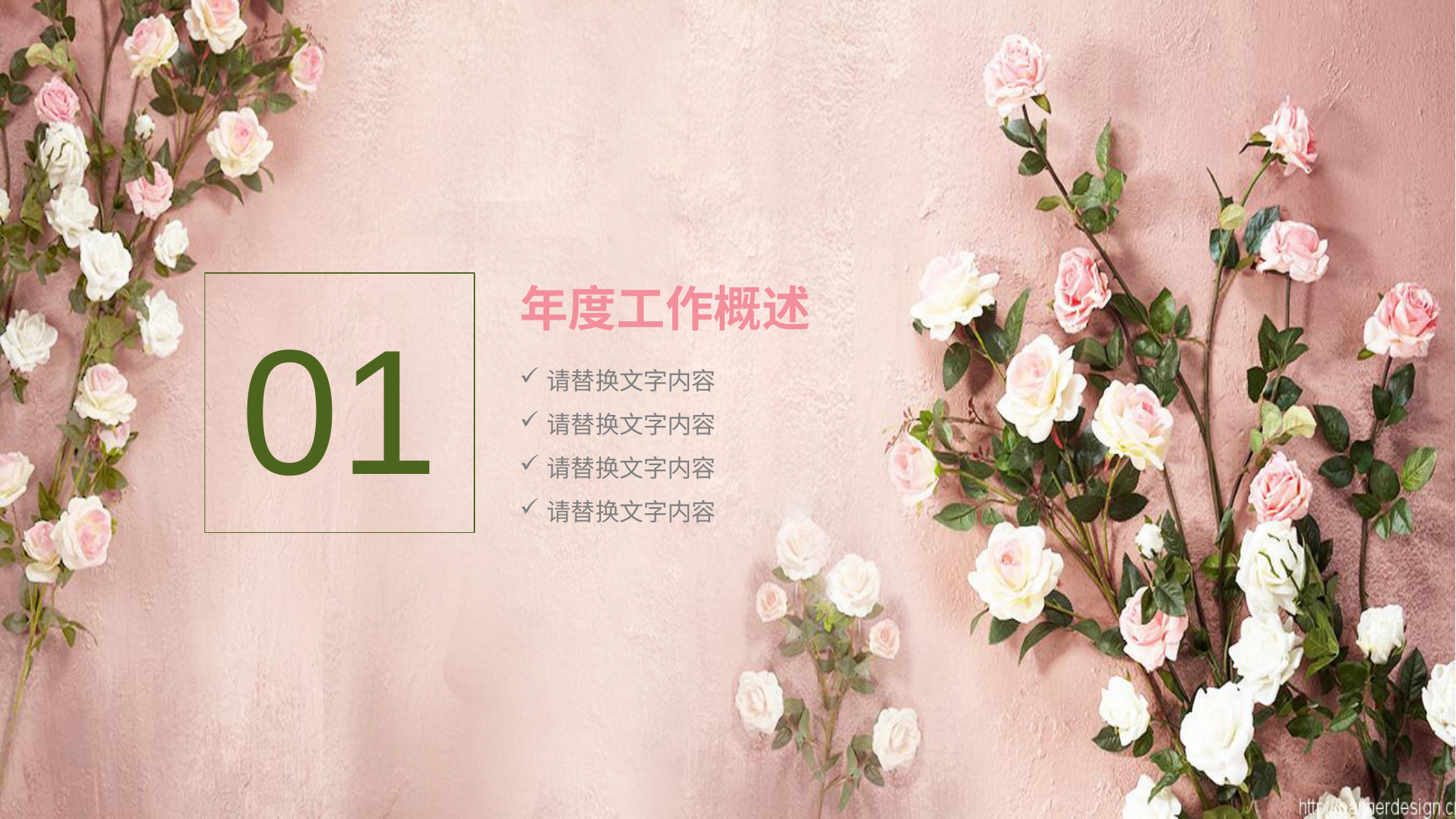

年度工作概述
01
请替换文字内容
请替换文字内容
请替换文字内容
请替换文字内容